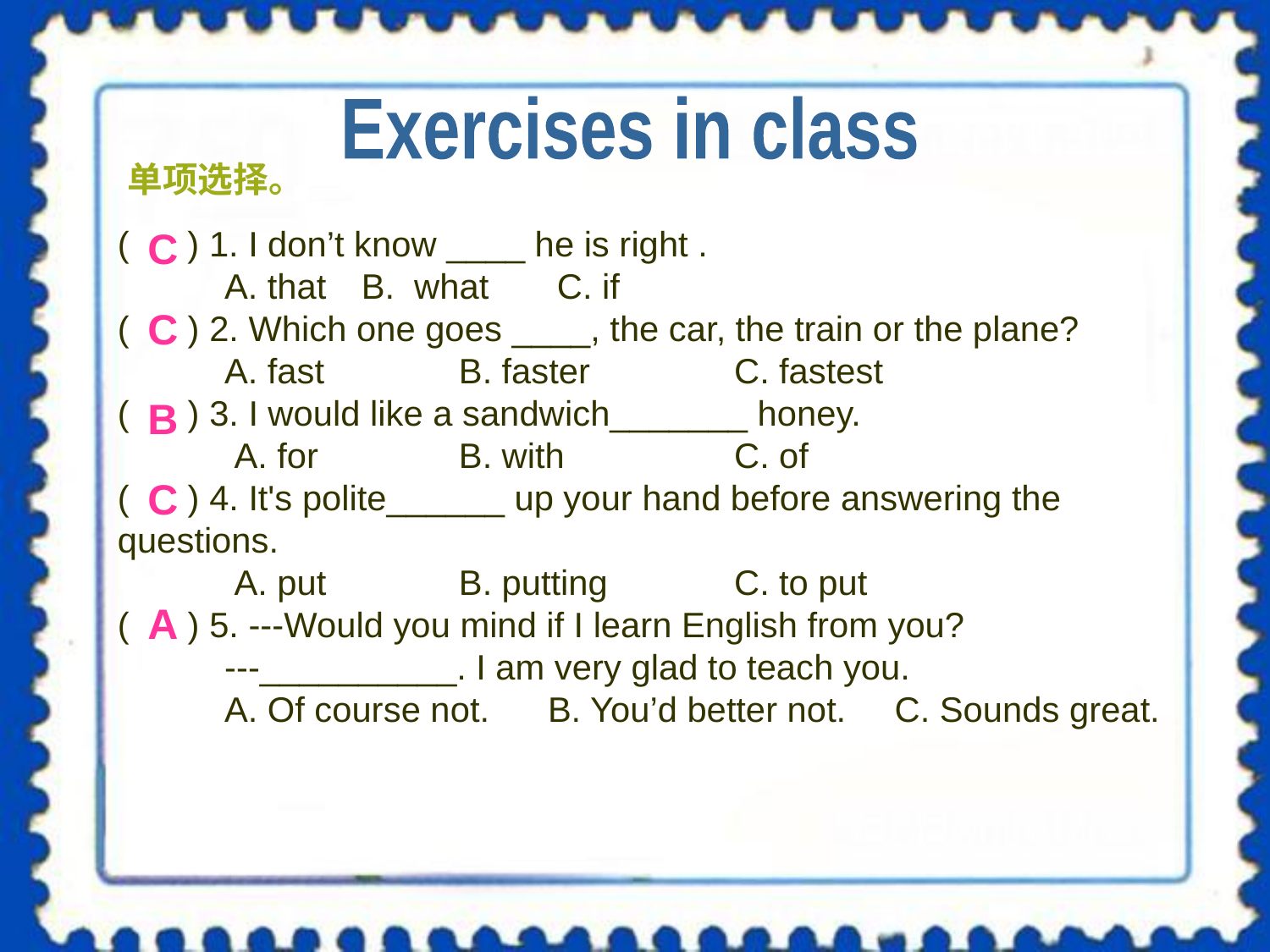

Exercises in class
单项选择。
(      ) 1. I don’t know ____ he is right .
           A. that	  B.  what       C. if
(      ) 2. Which one goes ____, the car, the train or the plane?
           A. fast	            B. faster	   C. fastest
(      ) 3. I would like a sandwich_______ honey.
            A. for	            B. with	   C. of
(      ) 4. It's polite______ up your hand before answering the questions.
            A. put	            B. putting	   C. to put
(      ) 5. ---Would you mind if I learn English from you?
           ---__________. I am very glad to teach you.
           A. Of course not.      B. You’d better not.     C. Sounds great.
C
C
B
C
A